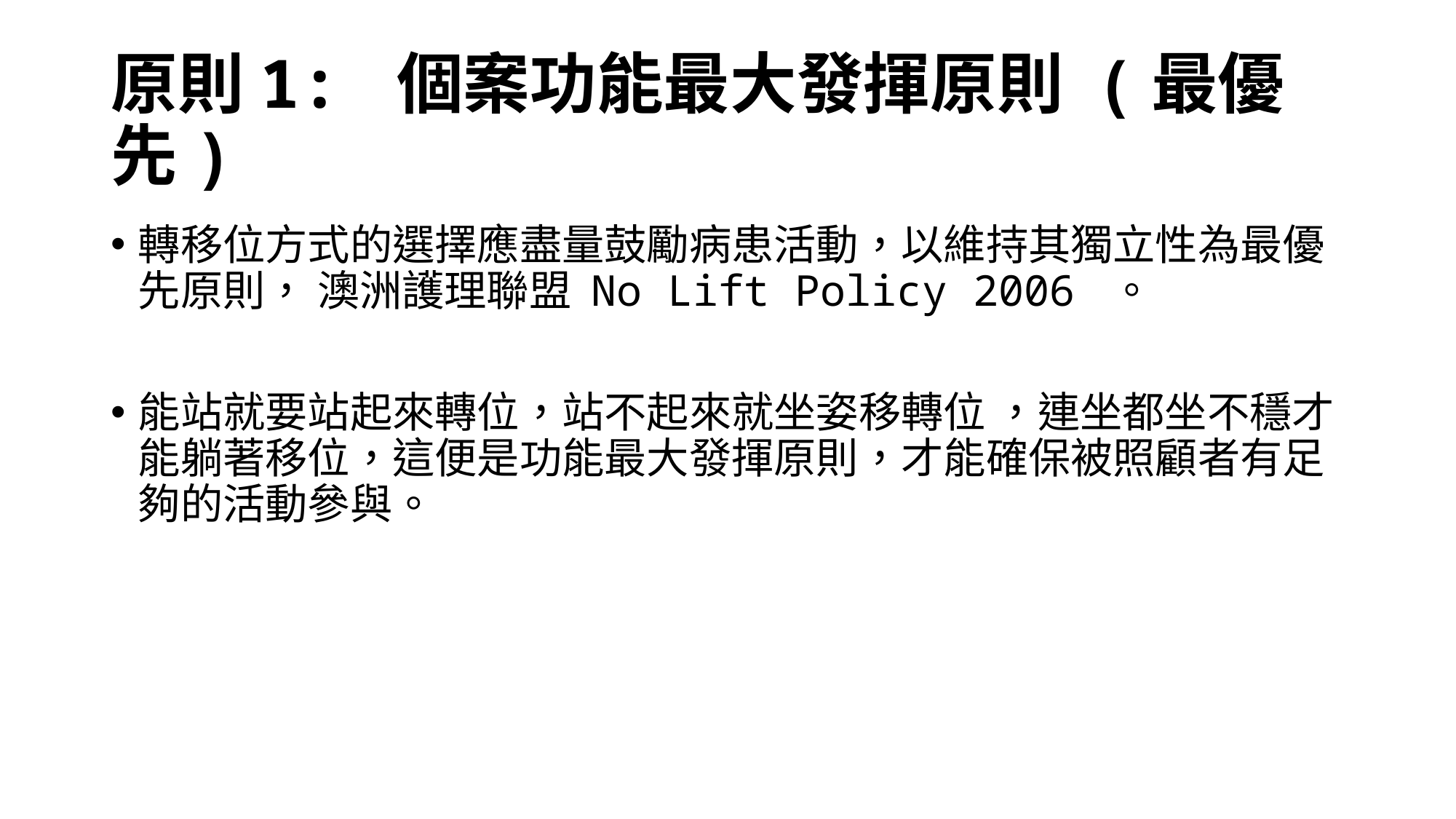

# 原則1: 個案功能最大發揮原則 (最優先)
轉移位方式的選擇應盡量鼓勵病患活動，以維持其獨立性為最優先原則， 澳洲護理聯盟 No Lift Policy 2006 。

能站就要站起來轉位，站不起來就坐姿移轉位 ，連坐都坐不穩才能躺著移位，這便是功能最大發揮原則，才能確保被照顧者有足夠的活動參與。